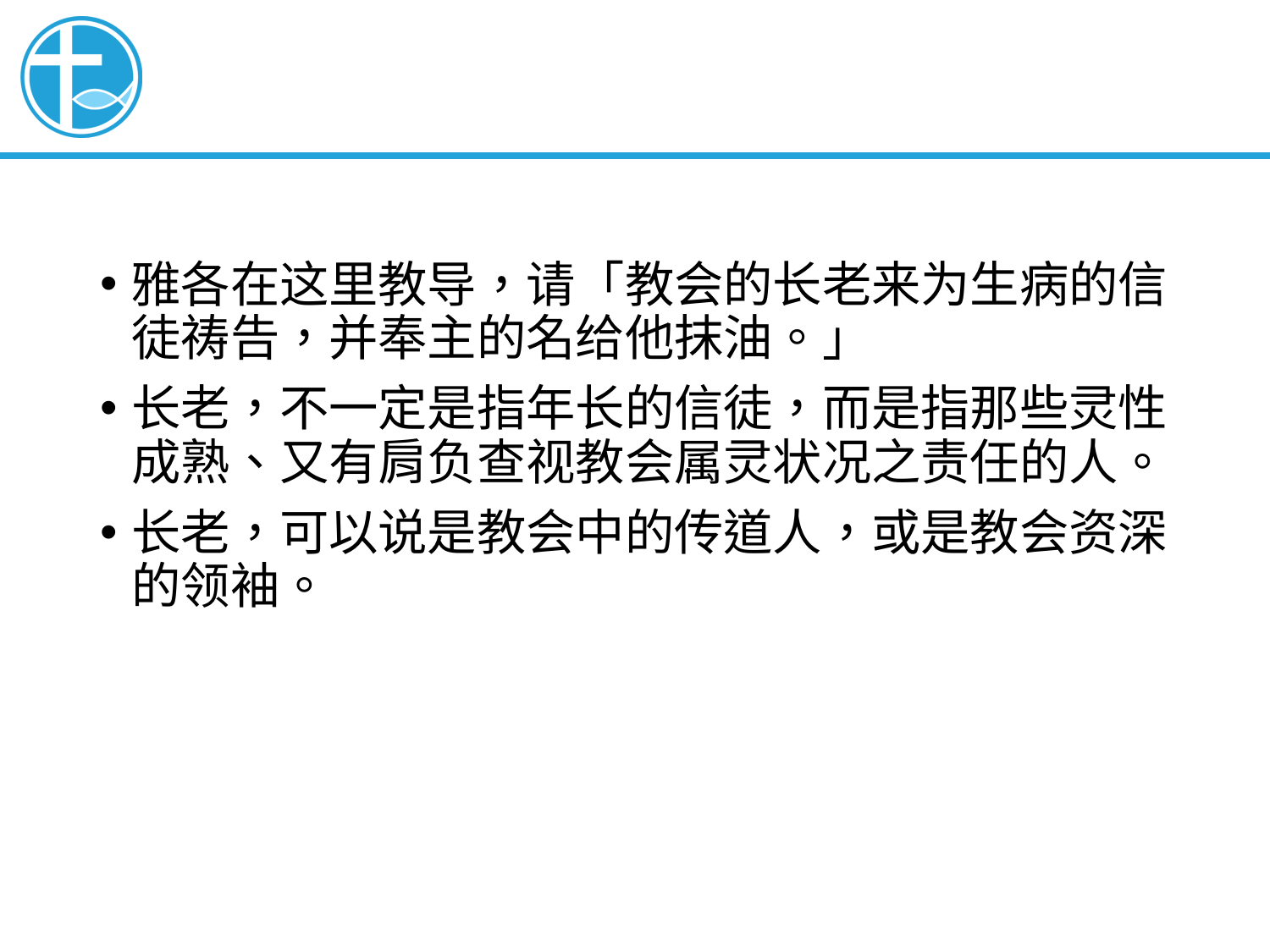

#
雅各在这里教导，请「教会的长老来为生病的信徒祷告，并奉主的名给他抹油。」
长老，不一定是指年长的信徒，而是指那些灵性成熟、又有肩负查视教会属灵状况之责任的人。
长老，可以说是教会中的传道人，或是教会资深的领袖。